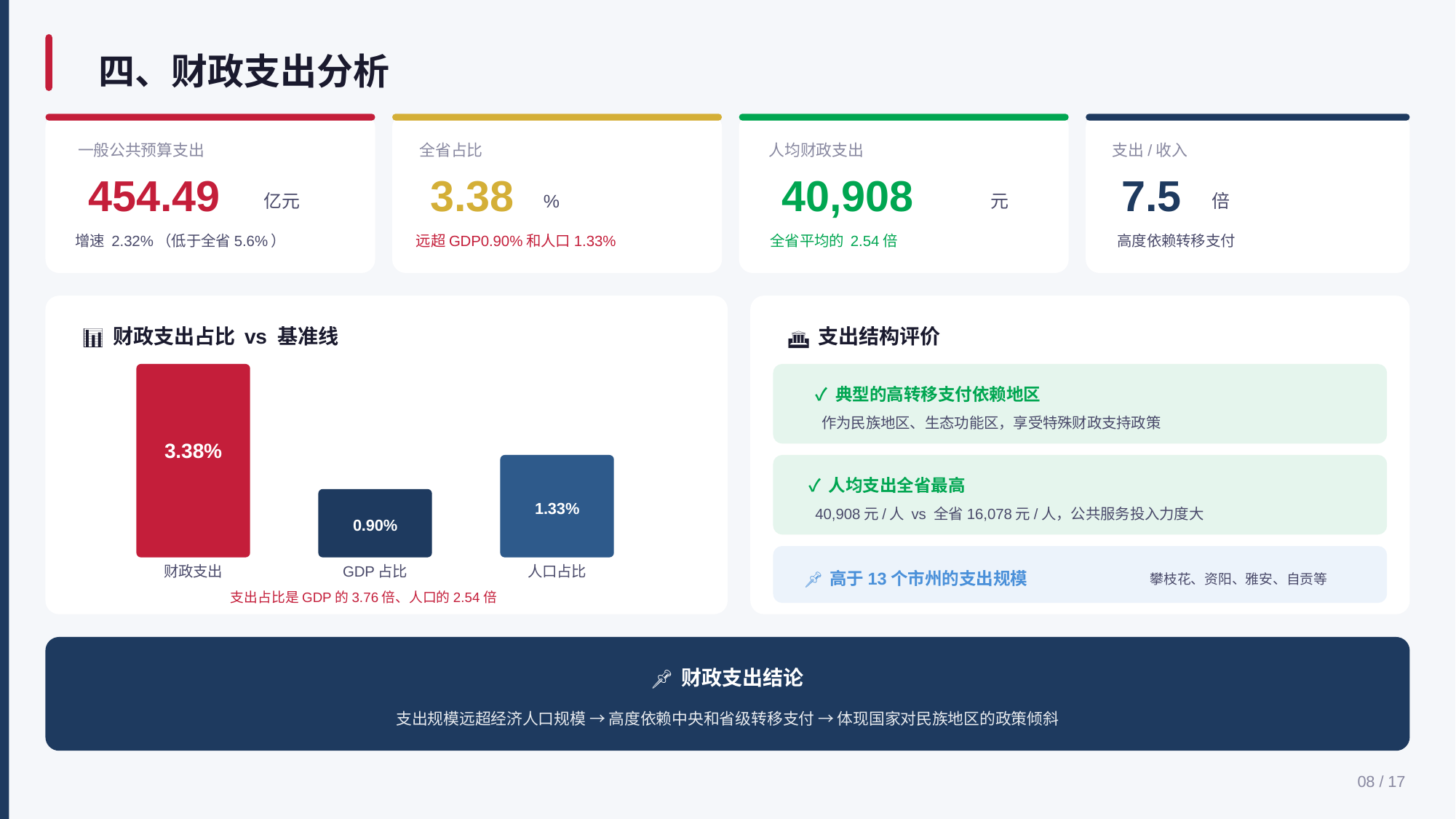

四、财政支出分析

一般公共预算支出
454.49
亿元
增速 2.32%（低于全省5.6%）

全省占比
3.38
%
远超GDP0.90%和人口1.33%

人均财政支出
40,908
元
全省平均的 2.54倍

支出/收入
7.5
倍
高度依赖转移支付

📊 财政支出占比 vs 基准线

3.38%

1.33%
0.90%
财政支出
GDP占比
人口占比
支出占比是GDP的3.76倍、人口的2.54倍

🏛️ 支出结构评价

✓ 典型的高转移支付依赖地区
作为民族地区、生态功能区，享受特殊财政支持政策

✓ 人均支出全省最高
40,908元/人 vs 全省16,078元/人，公共服务投入力度大

📌 高于13个市州的支出规模
攀枝花、资阳、雅安、自贡等

📌 财政支出结论
支出规模远超经济人口规模 → 高度依赖中央和省级转移支付 → 体现国家对民族地区的政策倾斜
08 / 17